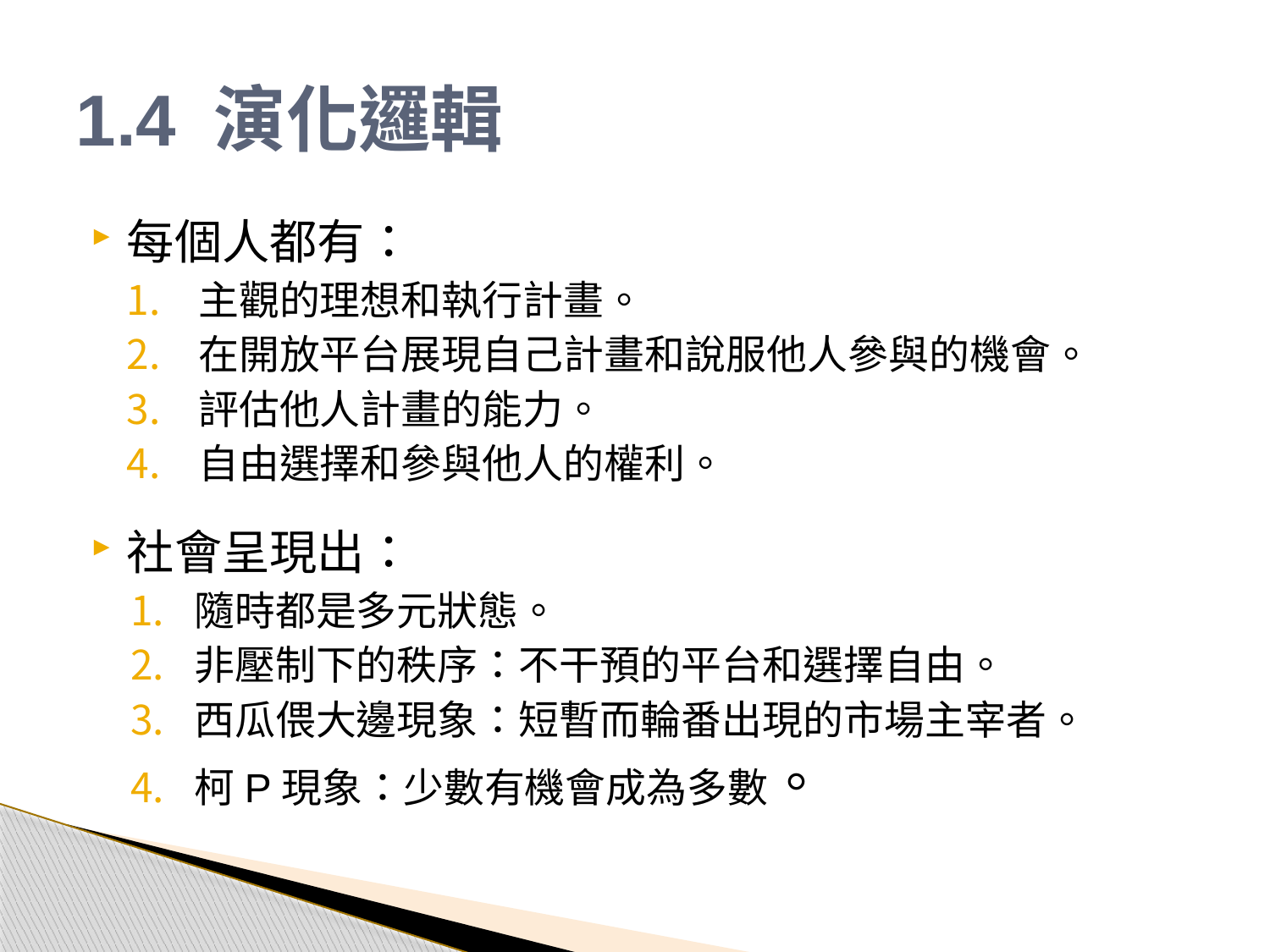

# 1.4 演化邏輯
每個人都有：
主觀的理想和執行計畫。
在開放平台展現自己計畫和說服他人參與的機會。
評估他人計畫的能力。
自由選擇和參與他人的權利。
社會呈現出：
隨時都是多元狀態。
非壓制下的秩序：不干預的平台和選擇自由。
西瓜偎大邊現象：短暫而輪番出現的市場主宰者。
柯P現象：少數有機會成為多數。